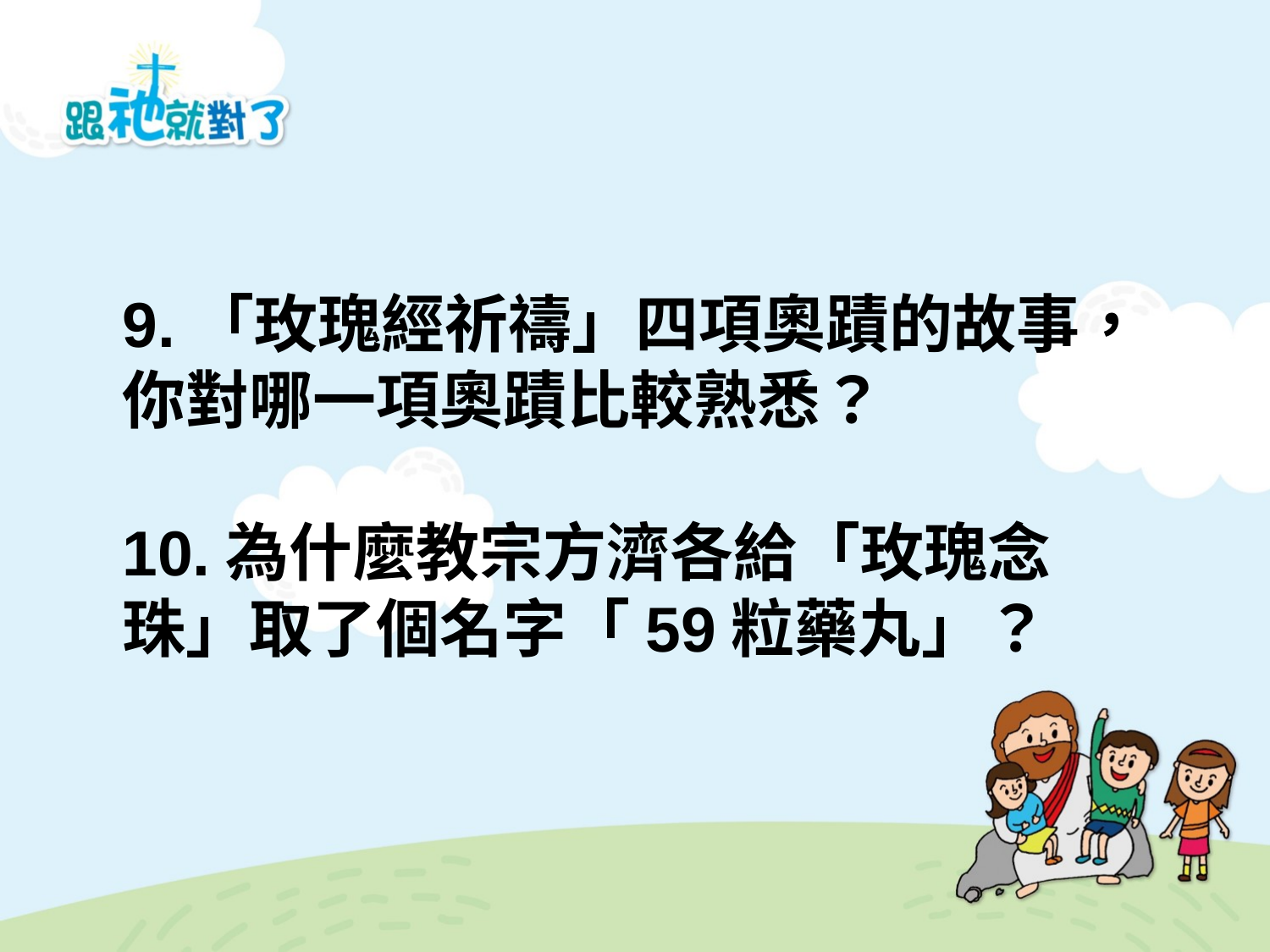

9.「玫瑰經祈禱」四項奧蹟的故事，你對哪一項奧蹟比較熟悉？

10.為什麼教宗方濟各給「玫瑰念珠」取了個名字「59粒藥丸」？